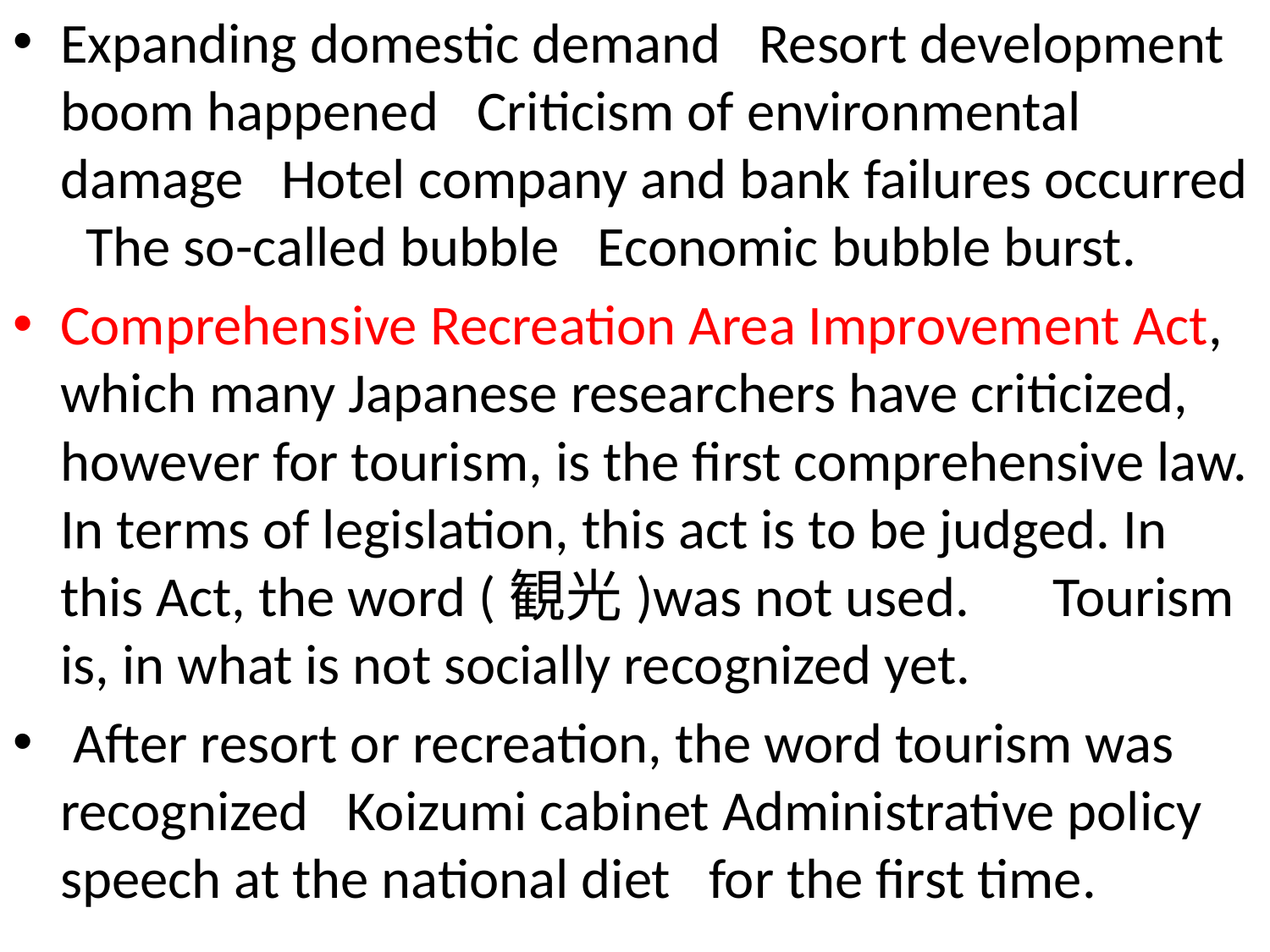

Expanding domestic demand   Resort development boom happened   Criticism of environmental damage   Hotel company and bank failures occurred   The so-called bubble   Economic bubble burst.
Comprehensive Recreation Area Improvement Act, which many Japanese researchers have criticized, however for tourism, is the first comprehensive law. In terms of legislation, this act is to be judged. In this Act, the word (観光)was not used.　Tourism is, in what is not socially recognized yet.
 After resort or recreation, the word tourism was recognized   Koizumi cabinet Administrative policy speech at the national diet   for the first time.